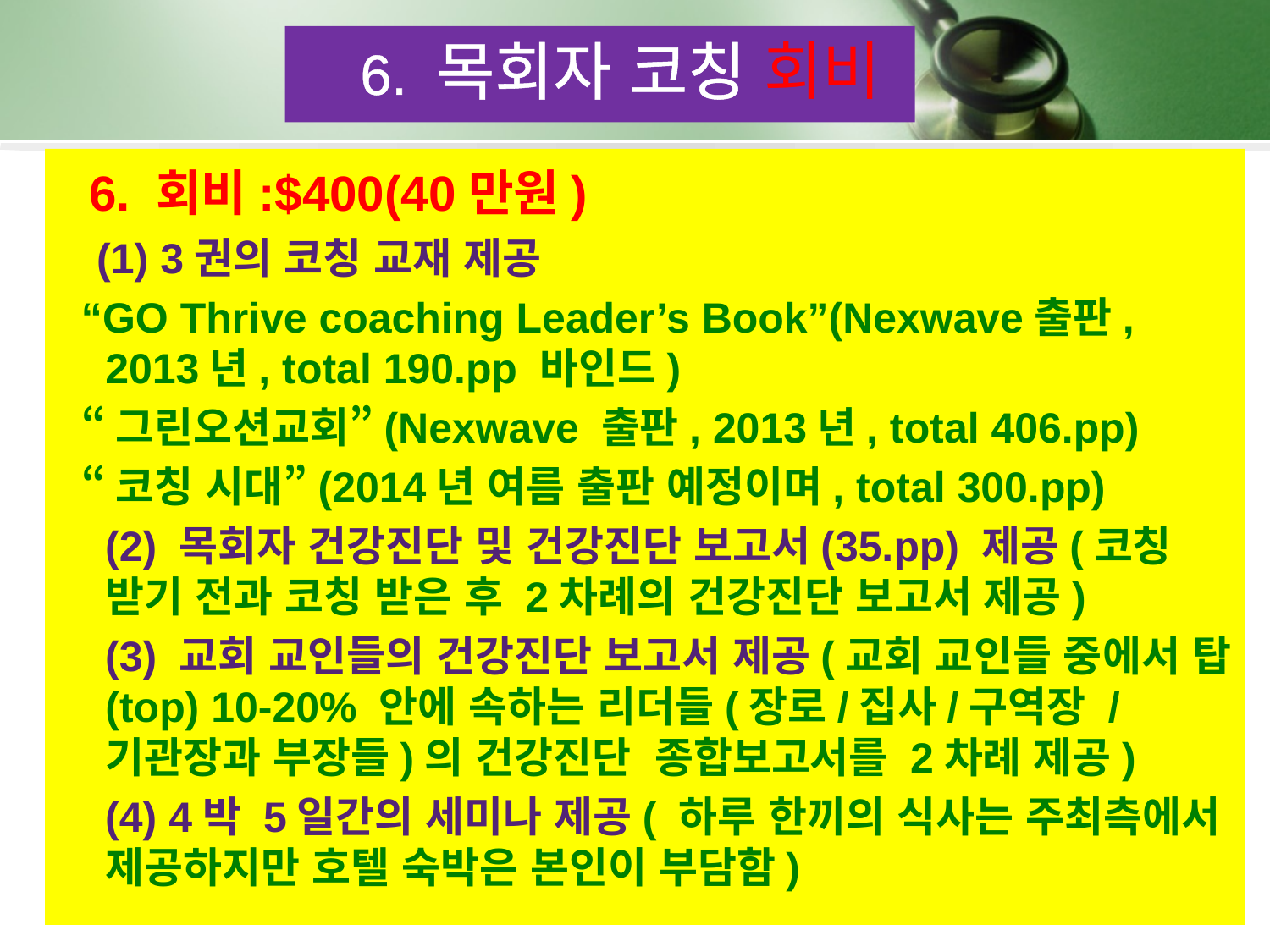

6. 목회자 코칭 회비
  6. 회비:$400(40만원)
    (1) 3권의 코칭 교재 제공
  “GO Thrive coaching Leader’s Book”(Nexwave출판, 2013년, total 190.pp 바인드)
  “그린오션교회”(Nexwave 출판, 2013년, total 406.pp)
  “코칭 시대”(2014년 여름 출판 예정이며, total 300.pp)
    (2) 목회자 건강진단 및 건강진단 보고서(35.pp) 제공(코칭 받기 전과 코칭 받은 후 2차례의 건강진단 보고서 제공)
    (3) 교회 교인들의 건강진단 보고서 제공(교회 교인들 중에서 탑(top) 10-20% 안에 속하는 리더들(장로/집사/구역장 /기관장과 부장들)의 건강진단  종합보고서를 2차례 제공)
    (4) 4박 5일간의 세미나 제공( 하루 한끼의 식사는 주최측에서 제공하지만 호텔 숙박은 본인이 부담함)